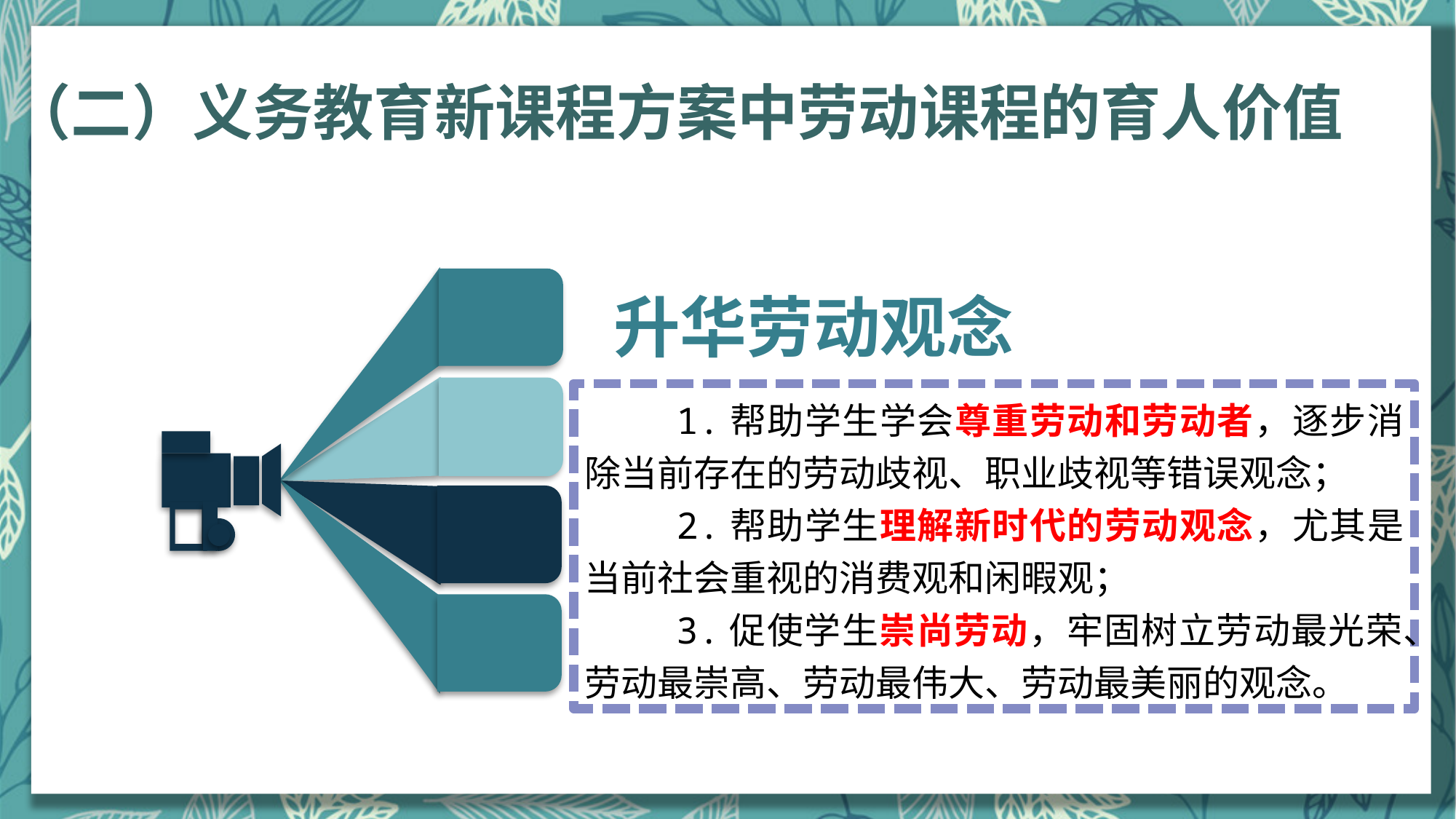

（二）义务教育新课程方案中劳动课程的育人价值
升华劳动观念

    1.帮助学生学会尊重劳动和劳动者，逐步消除当前存在的劳动歧视、职业歧视等错误观念；
    2.帮助学生理解新时代的劳动观念，尤其是当前社会重视的消费观和闲暇观；
    3.促使学生崇尚劳动，牢固树立劳动最光荣、劳动最崇高、劳动最伟大、劳动最美丽的观念。